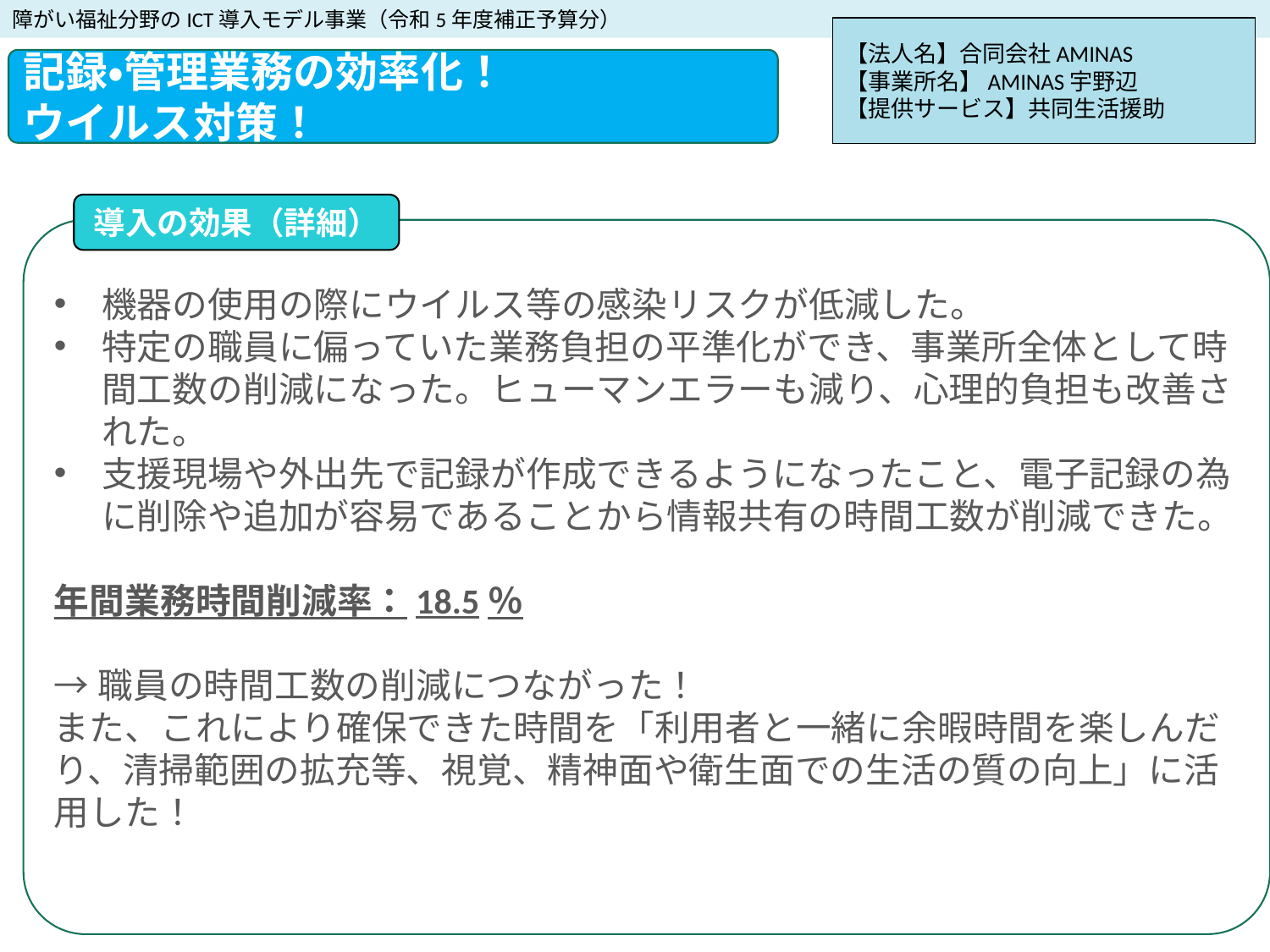

障がい福祉分野のICT導入モデル事業（令和5年度補正予算分）
【法人名】合同会社AMINAS
【事業所名】AMINAS宇野辺
【提供サービス】共同生活援助
記録・管理業務の効率化！
ウイルス対策！
導入の効果（詳細）

機器の使用の際にウイルス等の感染リスクが低減した。
特定の職員に偏っていた業務負担の平準化ができ、事業所全体として時間工数の削減になった。ヒューマンエラーも減り、心理的負担も改善された。
支援現場や外出先で記録が作成できるようになったこと、電子記録の為に削除や追加が容易であることから情報共有の時間工数が削減できた。

年間業務時間削減率：18.5％

→職員の時間工数の削減につながった！
また、これにより確保できた時間を「利用者と一緒に余暇時間を楽しんだり、清掃範囲の拡充等、視覚、精神面や衛生面での生活の質の向上」に活用した！